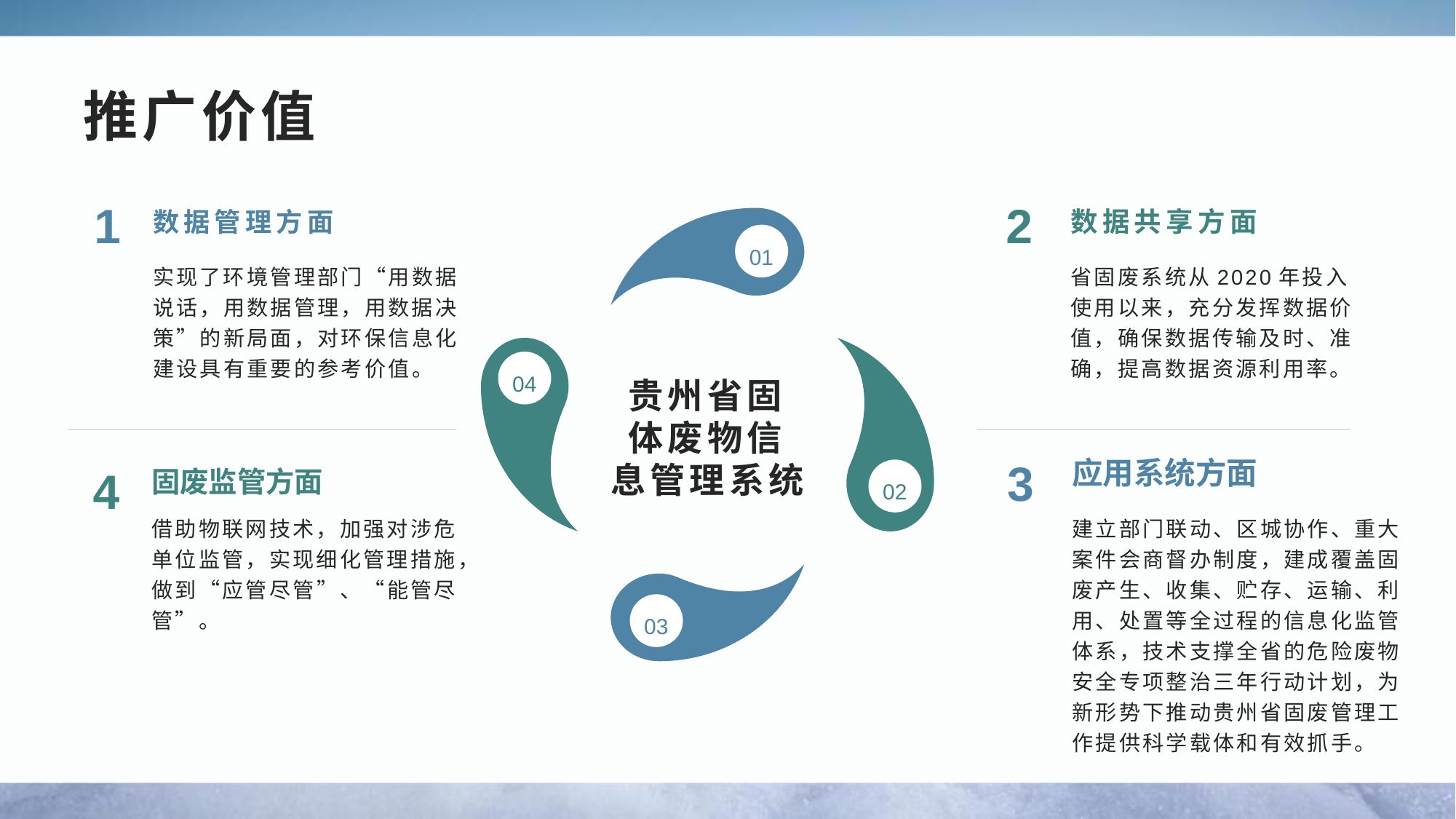

推广价值
1
数据管理方面
2
数据共享方面

01
实现了环境管理部门“用数据说话，用数据管理，用数据决策”的新局面，对环保信息化建设具有重要的参考价值。
省固废系统从2020年投入使用以来，充分发挥数据价值，确保数据传输及时、准确，提高数据资源利用率。
贵州省固体废物信息管理系统
04

固废监管方面
3
应用系统方面
4
02
借助物联网技术，加强对涉危单位监管，实现细化管理措施，做到“应管尽管”、“能管尽管”。
建立部门联动、区城协作、重大案件会商督办制度，建成覆盖固废产生、收集、贮存、运输、利用、处置等全过程的信息化监管体系，技术支撑全省的危险废物安全专项整治三年行动计划，为新形势下推动贵州省固废管理工作提供科学载体和有效抓手。

03